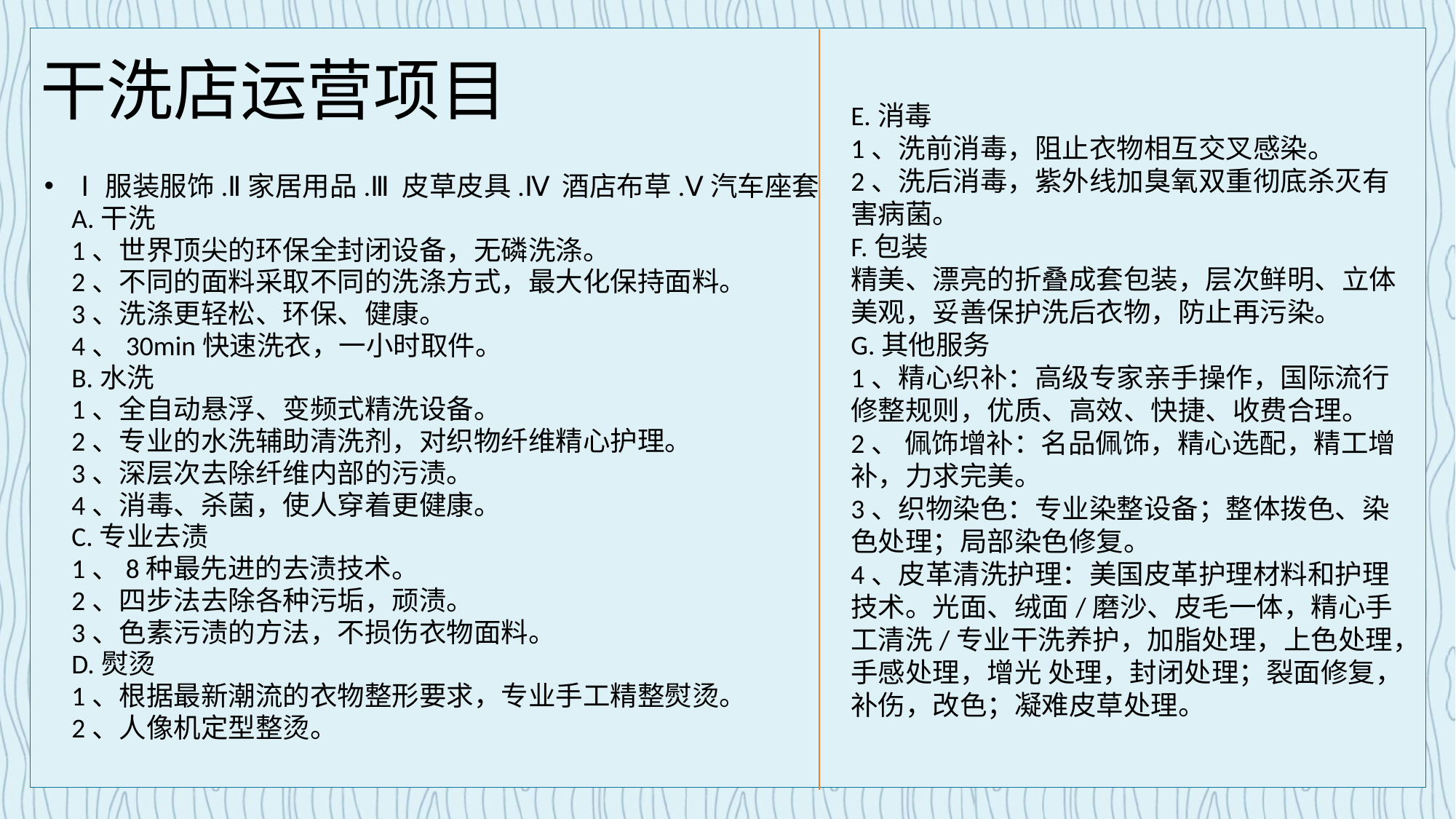

# 干洗店运营项目
E.消毒
1、洗前消毒，阻止衣物相互交叉感染。
2、洗后消毒，紫外线加臭氧双重彻底杀灭有害病菌。
F.包装
精美、漂亮的折叠成套包装，层次鲜明、立体美观，妥善保护洗后衣物，防止再污染。
G.其他服务
1、精心织补：高级专家亲手操作，国际流行修整规则，优质、高效、快捷、收费合理。
2、 佩饰增补：名品佩饰，精心选配，精工增补，力求完美。
3、织物染色：专业染整设备；整体拨色、染色处理；局部染色修复。
4、皮革清洗护理：美国皮革护理材料和护理技术。光面、绒面/磨沙、皮毛一体，精心手工清洗/专业干洗养护，加脂处理，上色处理，手感处理，增光 处理，封闭处理；裂面修复，补伤，改色；凝难皮草处理。
Ⅰ服装服饰.Ⅱ家居用品.Ⅲ 皮草皮具.Ⅳ 酒店布草.Ⅴ汽车座套
A.干洗
1、世界顶尖的环保全封闭设备，无磷洗涤。
2、不同的面料采取不同的洗涤方式，最大化保持面料。
3、洗涤更轻松、环保、健康。
4、30min快速洗衣，一小时取件。
B.水洗
1、全自动悬浮、变频式精洗设备。
2、专业的水洗辅助清洗剂，对织物纤维精心护理。
3、深层次去除纤维内部的污渍。
4、消毒、杀菌，使人穿着更健康。
C.专业去渍
1、8种最先进的去渍技术。
2、四步法去除各种污垢，顽渍。
3、色素污渍的方法，不损伤衣物面料。
D.熨烫
1、根据最新潮流的衣物整形要求，专业手工精整熨烫。
2、人像机定型整烫。